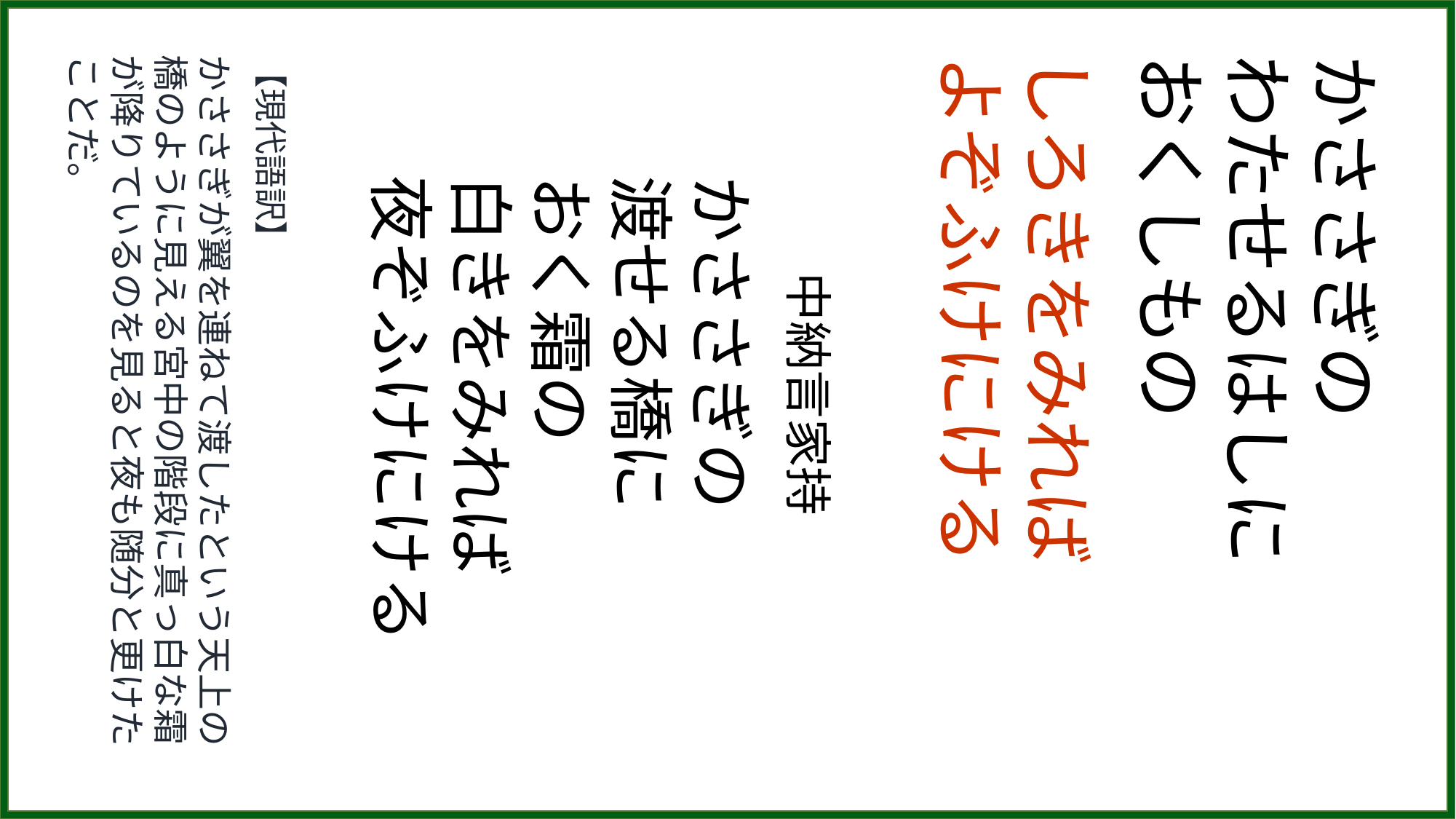

【現代語訳】

かささぎが翼を連ねて渡したという天上の橋のように見える宮中の階段に真っ白な霜が降りているのを見ると夜も随分と更けたことだ。
　　中納言家持

かささぎの
渡せる橋に
おく霜の
白きをみれば
夜ぞふけにける
しろきをみれば
よぞふけにける
かささぎの
わたせるはしに
おくしもの